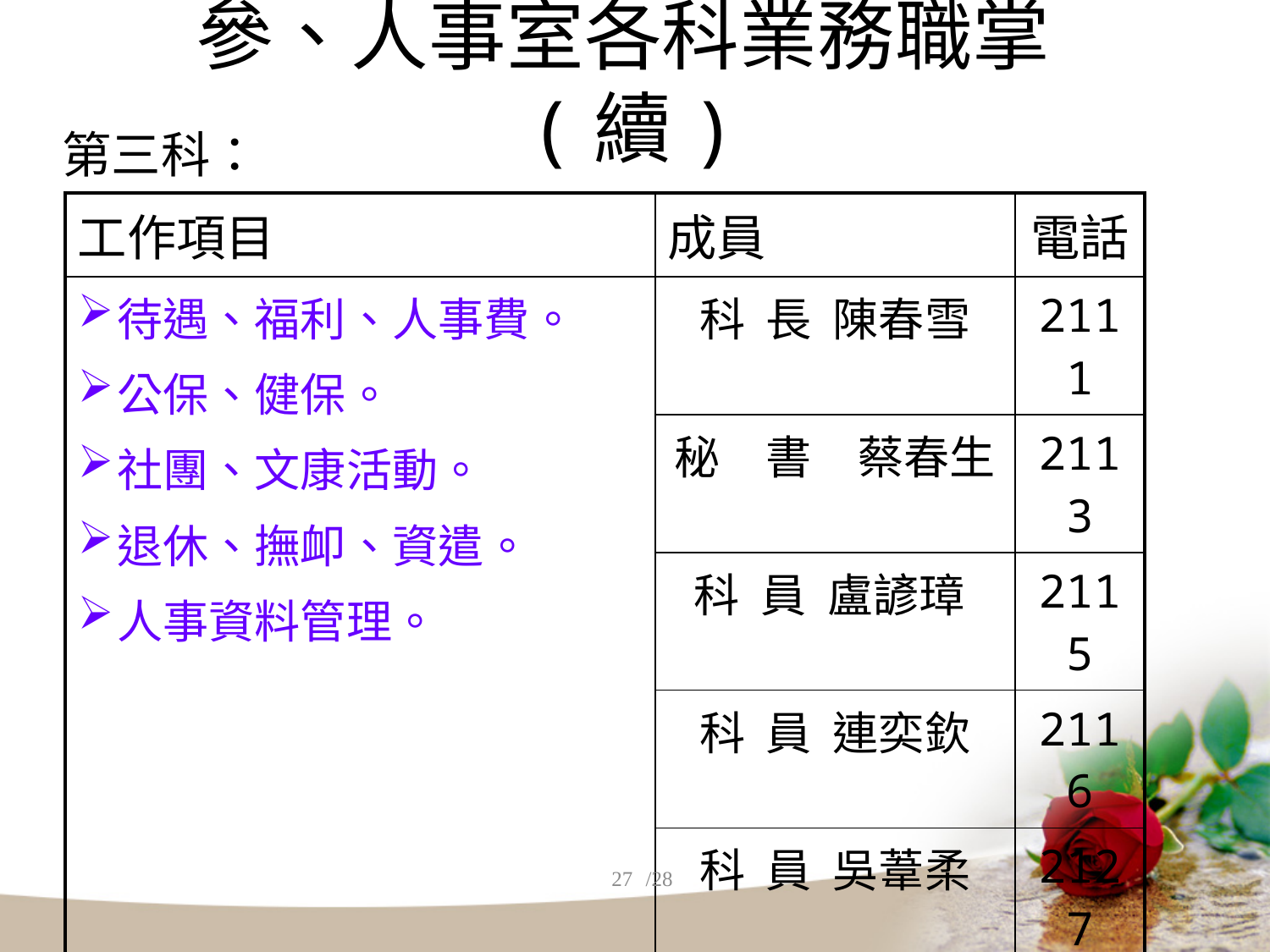

# 參、人事室各科業務職掌(續)
第三科：
| 工作項目 | 成員 | 電話 |
| --- | --- | --- |
| 待遇、福利、人事費。 公保、健保。 社團、文康活動。 退休、撫卹、資遣。 人事資料管理。 | 科 長 陳春雪 | 2111 |
|  | 秘　書　蔡春生 | 2113 |
|  | 科 員 盧諺璋 | 2115 |
|  | 科 員 連奕欽 | 2116 |
|  | 科 員 吳葦柔 | 2127 |
|  | 辦事員 何雅雯 | 2105 |
|  | 書 記 何浩緯 | 2120 |
27
/28